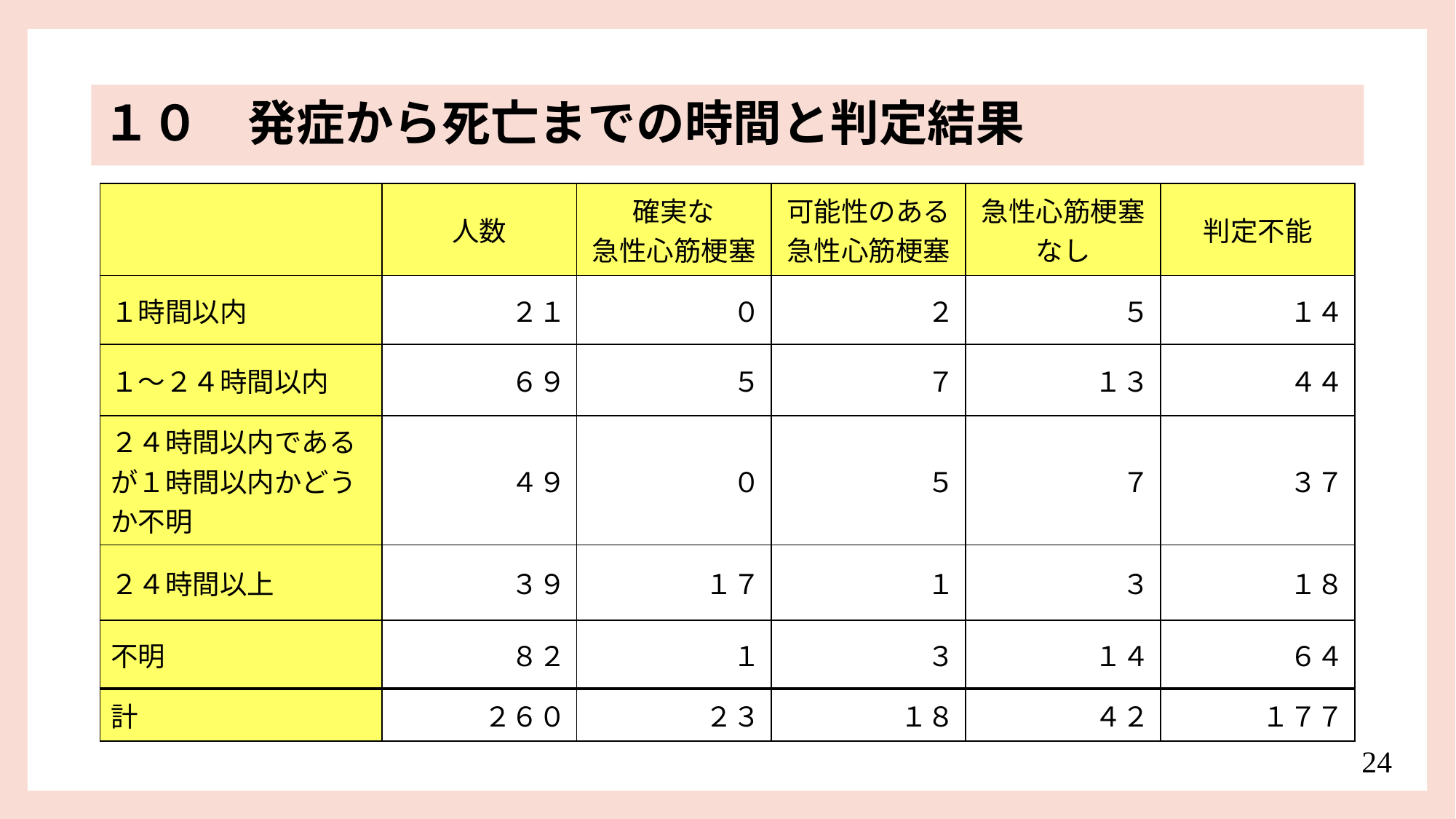

１０　発症から死亡までの時間と判定結果
|  | 人数 | 確実な 急性心筋梗塞 | 可能性のある 急性心筋梗塞 | 急性心筋梗塞なし | 判定不能 |
| --- | --- | --- | --- | --- | --- |
| １時間以内 | ２１ | ０ | ２ | ５ | １４ |
| １～２４時間以内 | ６９ | ５ | ７ | １３ | ４４ |
| ２４時間以内であるが１時間以内かどうか不明 | ４９ | ０ | ５ | ７ | ３７ |
| ２４時間以上 | ３９ | １７ | １ | ３ | １８ |
| 不明 | ８２ | １ | ３ | １４ | ６４ |
| 計 | ２６０ | ２３ | １８ | ４２ | １７７ |
24